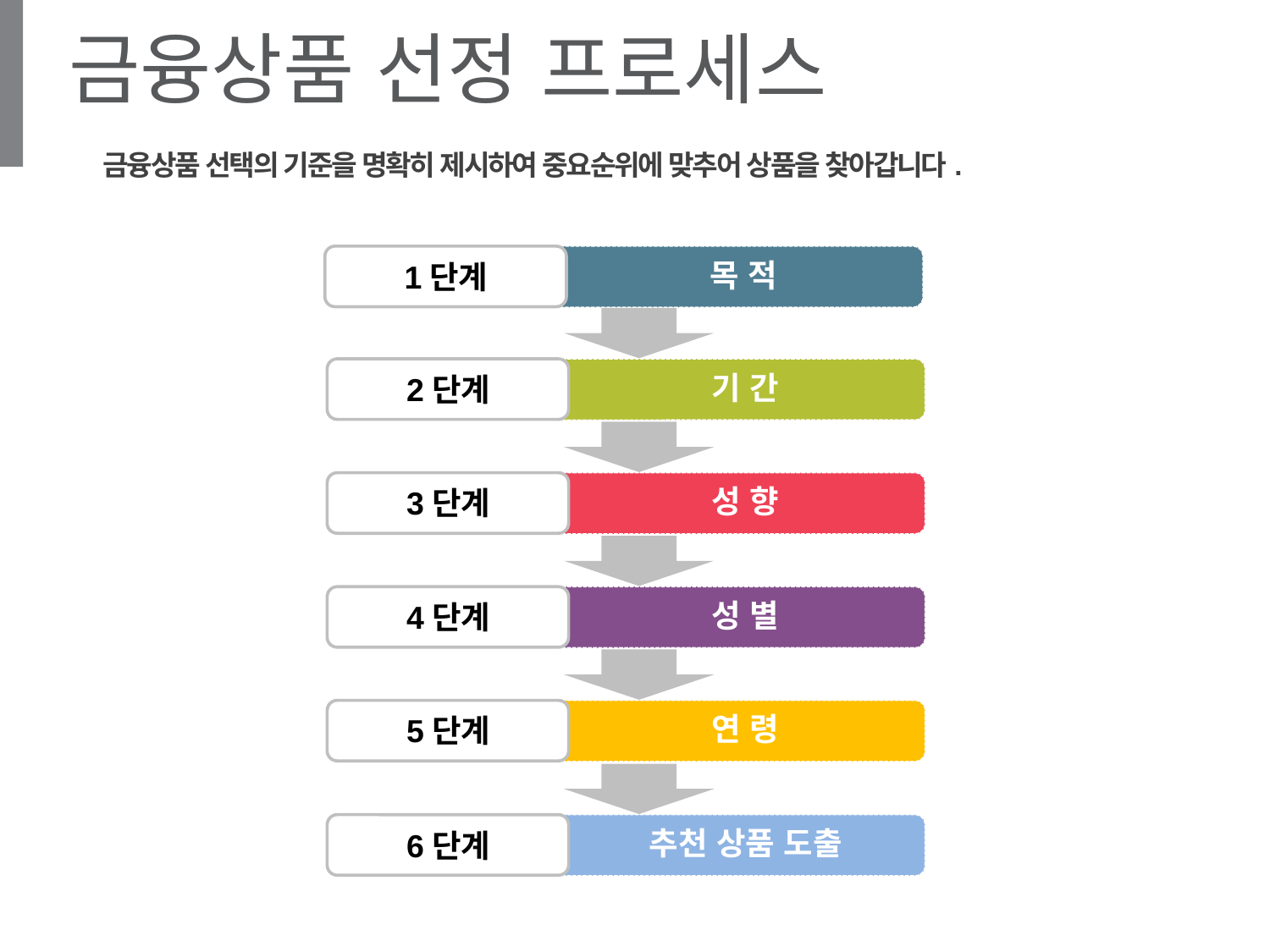

금융상품 선정 프로세스
금융상품 선택의 기준을 명확히 제시하여 중요순위에 맞추어 상품을 찾아갑니다.

              목 적
1단계

              기 간
2단계

              성 향
3단계

              성 별
4단계

              연 령
5단계

              추천 상품 도출
6단계